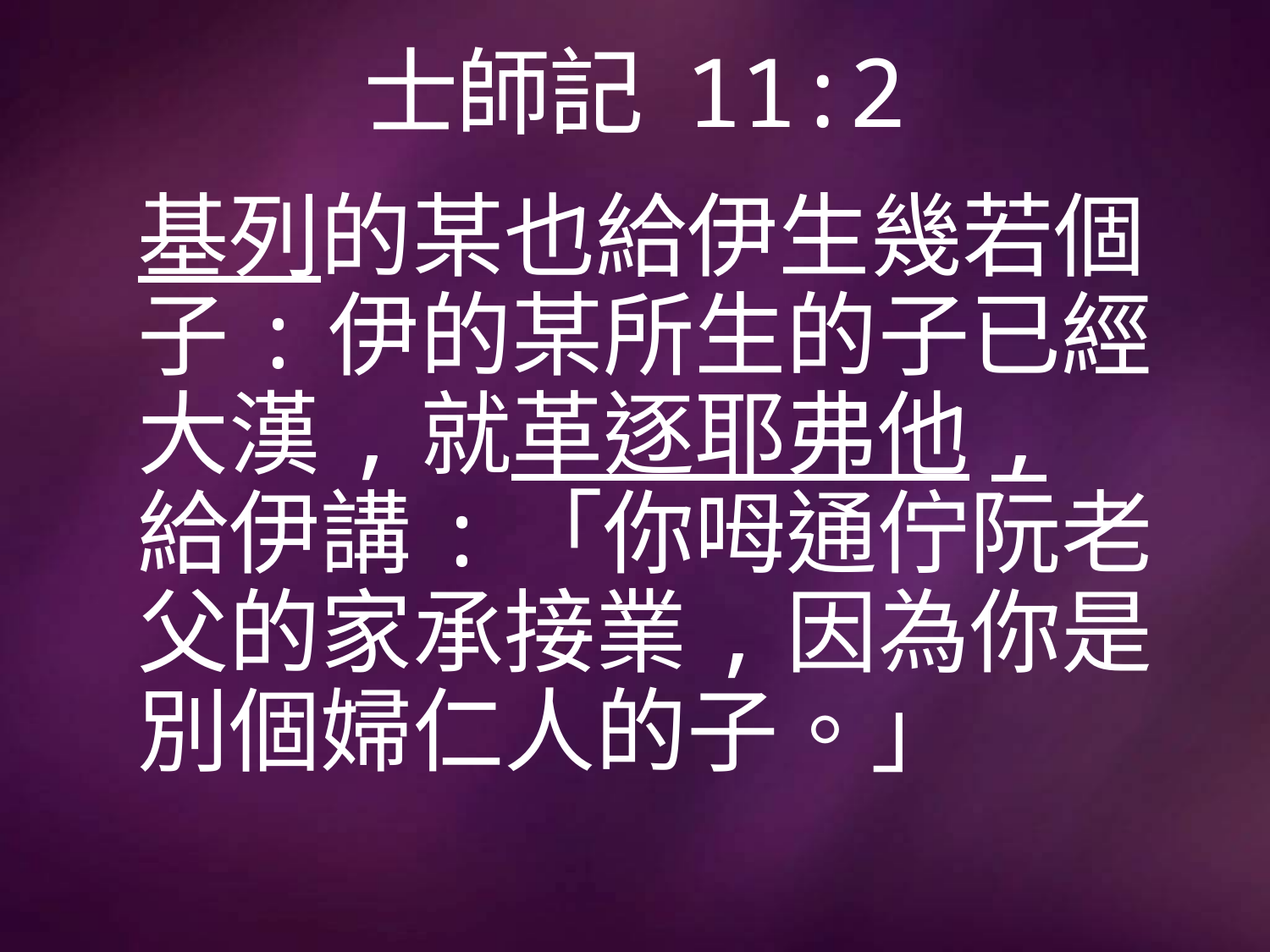

# 士師記 11:2
基列的某也給伊生幾若個子:伊的某所生的子已經大漢,就革逐耶弗他,給伊講:「你呣通佇阮老父的家承接業,因為你是別個婦仁人的子。」